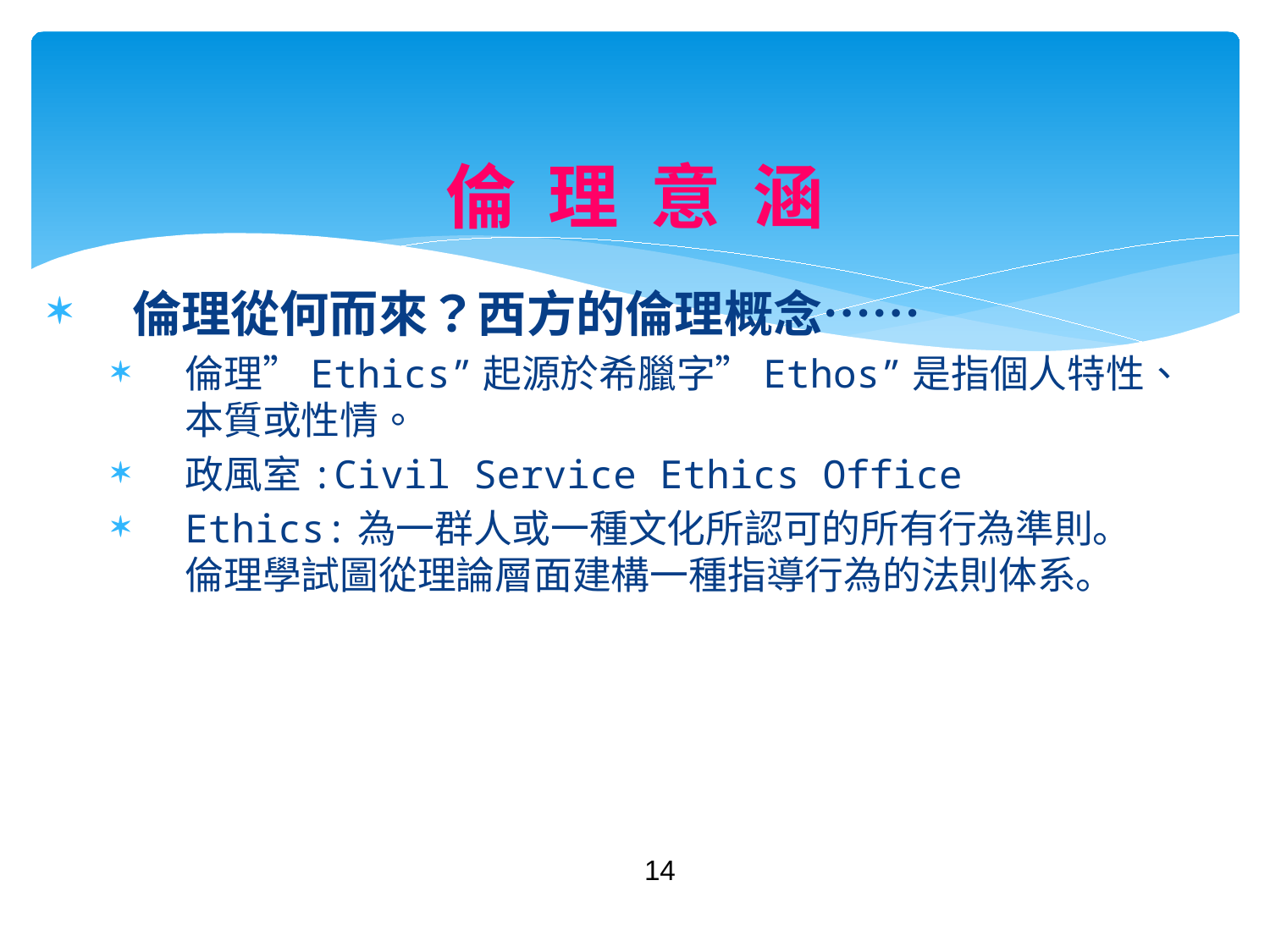

# 倫  理  意  涵
倫理從何而來？西方的倫理概念……
倫理”Ethics”起源於希臘字”Ethos”是指個人特性、本質或性情。
政風室:Civil Service Ethics Office
Ethics:為一群人或一種文化所認可的所有行為準則。倫理學試圖從理論層面建構一種指導行為的法則体系。

14